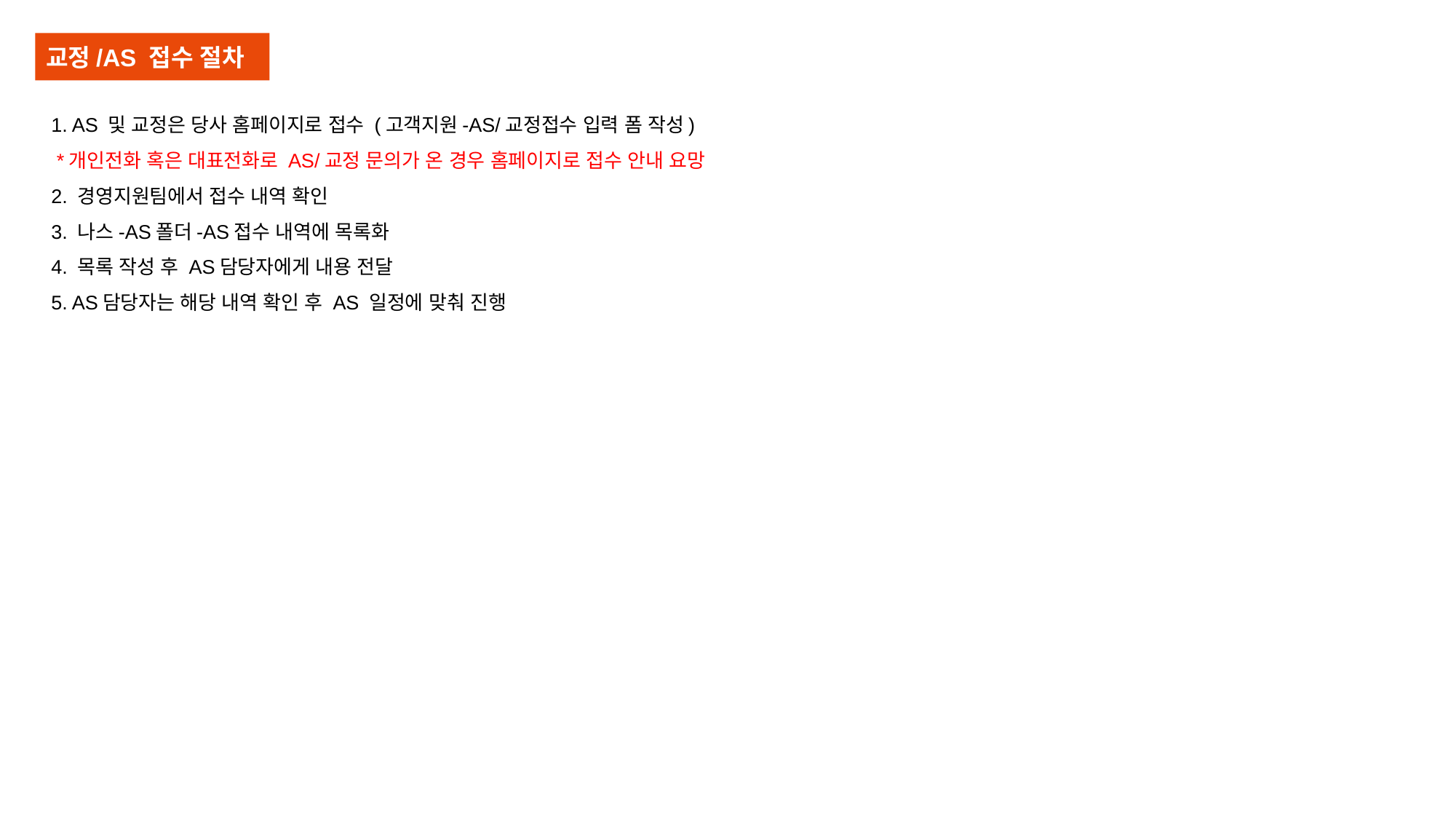

교정/AS 접수 절차
1. AS 및 교정은 당사 홈페이지로 접수 (고객지원-AS/교정접수 입력 폼 작성)
 *개인전화 혹은 대표전화로 AS/교정 문의가 온 경우 홈페이지로 접수 안내 요망
2. 경영지원팀에서 접수 내역 확인
3. 나스-AS폴더-AS접수 내역에 목록화
4. 목록 작성 후 AS담당자에게 내용 전달
5. AS담당자는 해당 내역 확인 후 AS 일정에 맞춰 진행